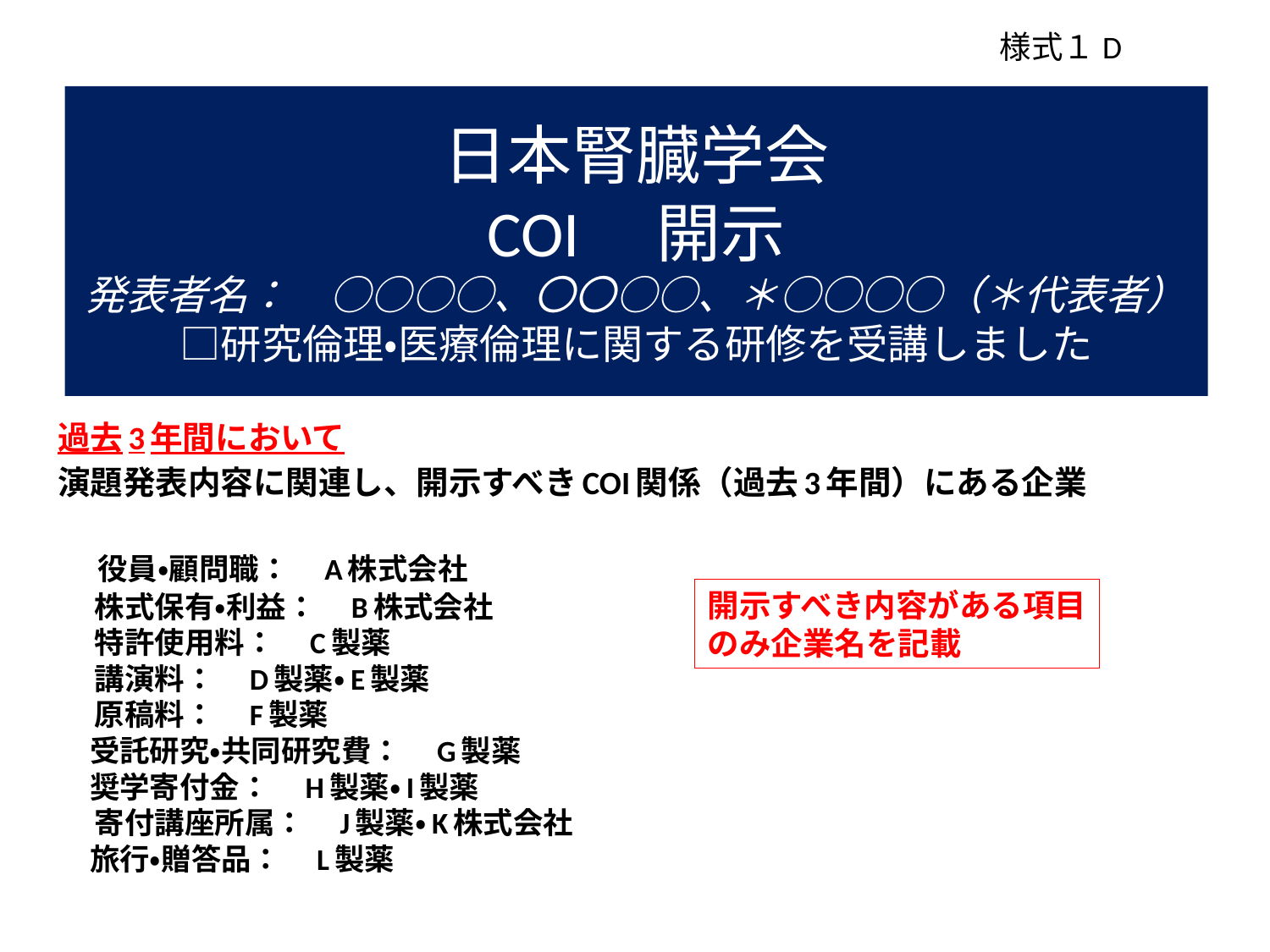

様式１D
# 日本腎臓学会 COI　開示 発表者名：　○○○○、〇〇○○、＊○○○○（＊代表者） □研究倫理・医療倫理に関する研修を受講しました
過去3年間において
演題発表内容に関連し、開示すべきCOI関係（過去3年間）にある企業

　役員・顧問職：　A株式会社
　 株式保有・利益：　B株式会社
　 特許使用料：　C製薬
　 講演料：　D製薬・E製薬
　 原稿料：　F製薬
    受託研究・共同研究費：　G製薬
    奨学寄付金：　H製薬・I製薬
　 寄付講座所属：　J製薬・K株式会社
    旅行・贈答品：　L製薬

開示すべき内容がある項目
のみ企業名を記載